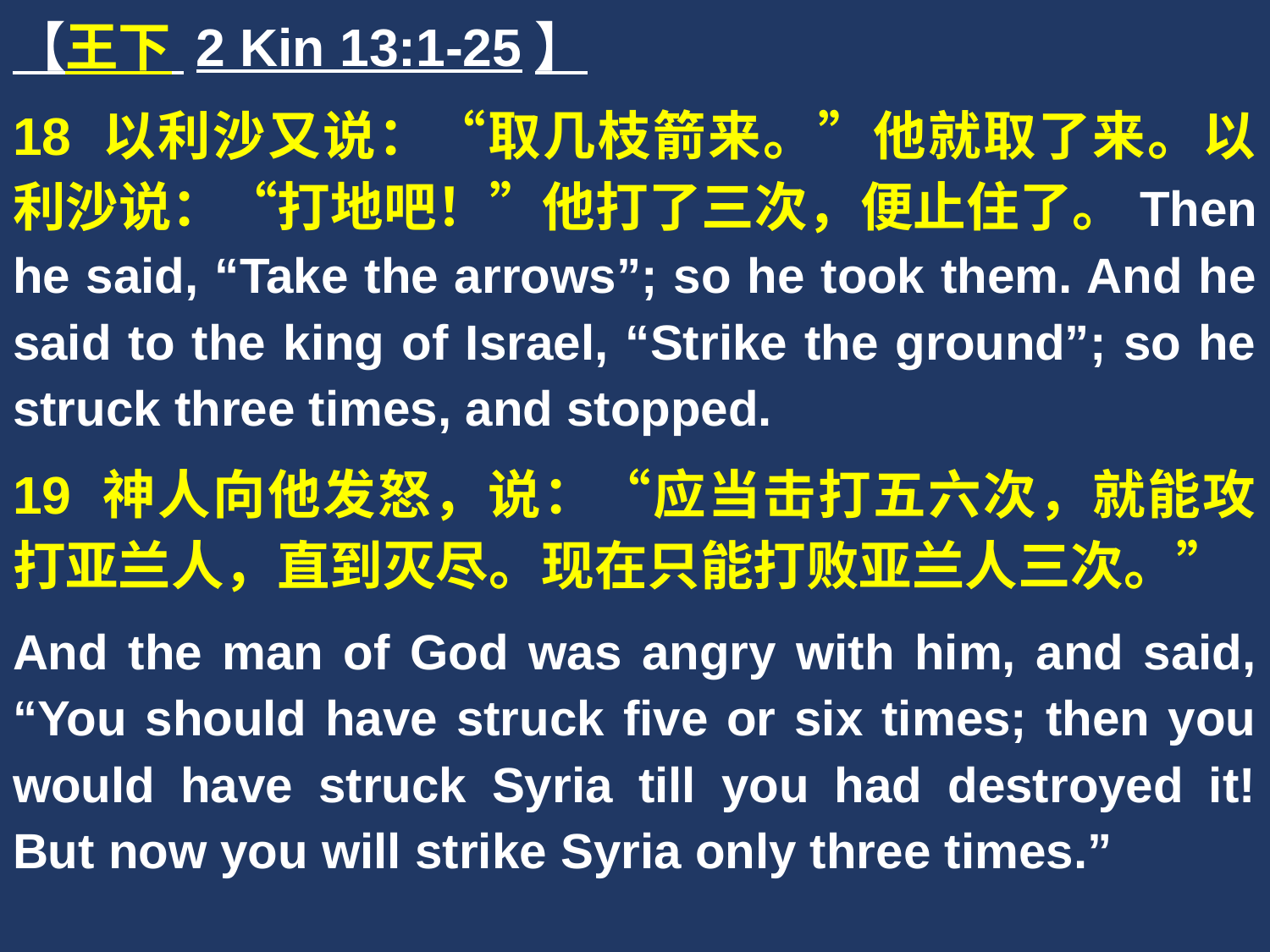

【王下 2 Kin 13:1-25】
18 以利沙又说：“取几枝箭来。”他就取了来。以利沙说：“打地吧！”他打了三次，便止住了。Then he said, “Take the arrows”; so he took them. And he said to the king of Israel, “Strike the ground”; so he struck three times, and stopped.
19 神人向他发怒，说：“应当击打五六次，就能攻打亚兰人，直到灭尽。现在只能打败亚兰人三次。”
And the man of God was angry with him, and said, “You should have struck five or six times; then you would have struck Syria till you had destroyed it! But now you will strike Syria only three times.”